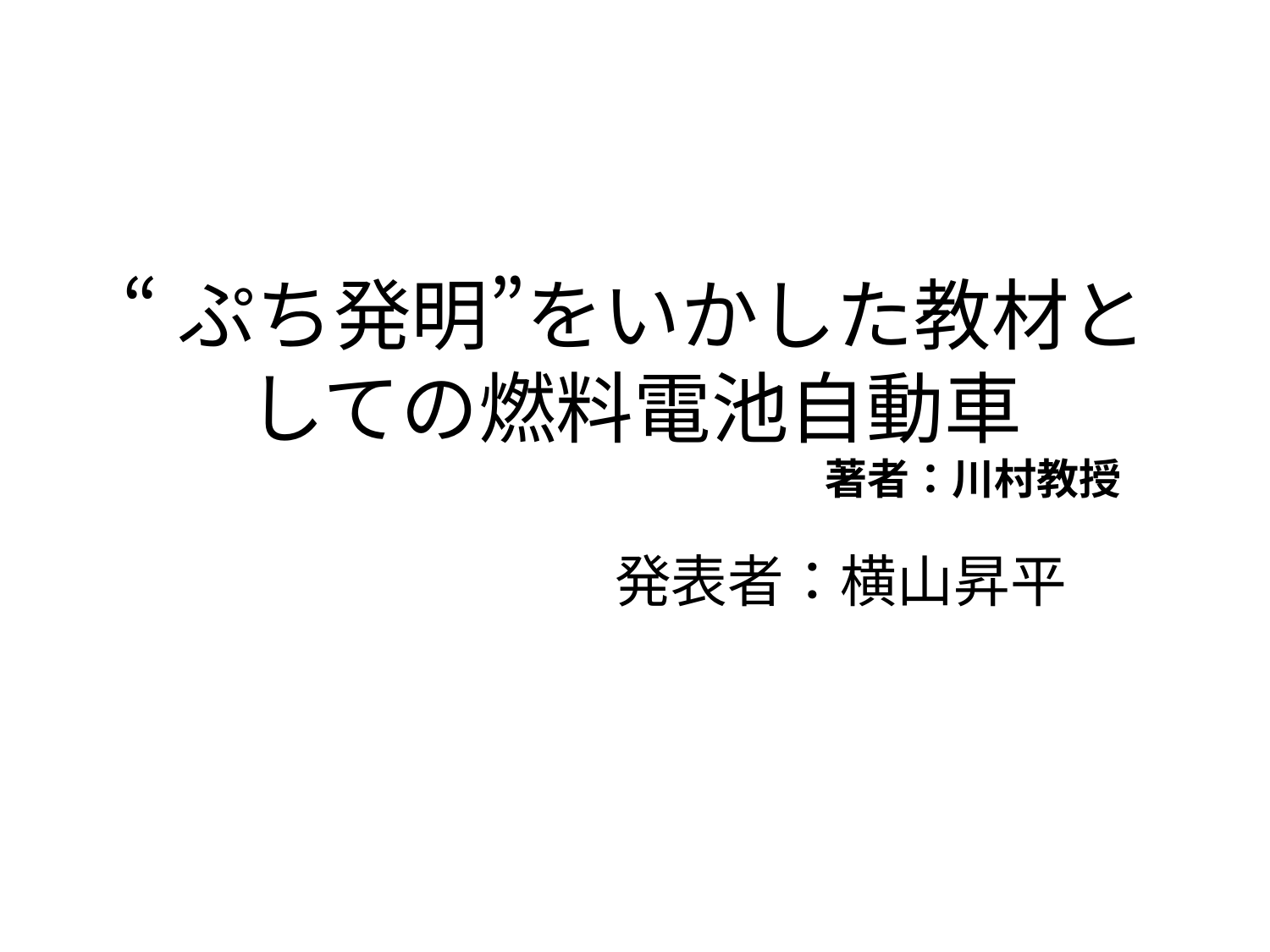

# “ぷち発明”をいかした教材としての燃料電池自動車
著者：川村教授
発表者：横山昇平